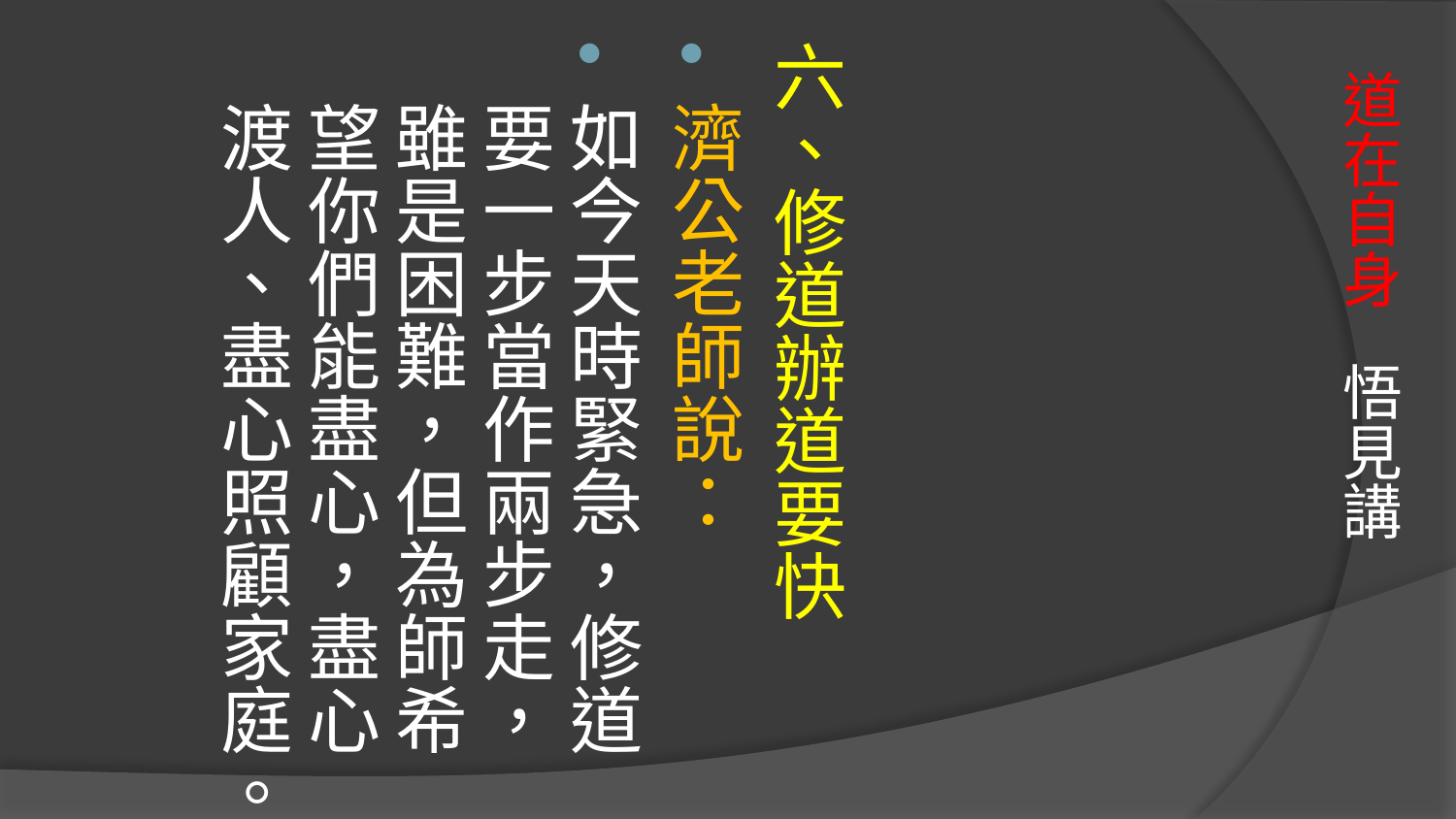

六、修道辦道要快
濟公老師說：
如今天時緊急，修道要一步當作兩步走，雖是困難，但為師希望你們能盡心，盡心渡人、盡心照顧家庭。

# 道在自身    悟見講